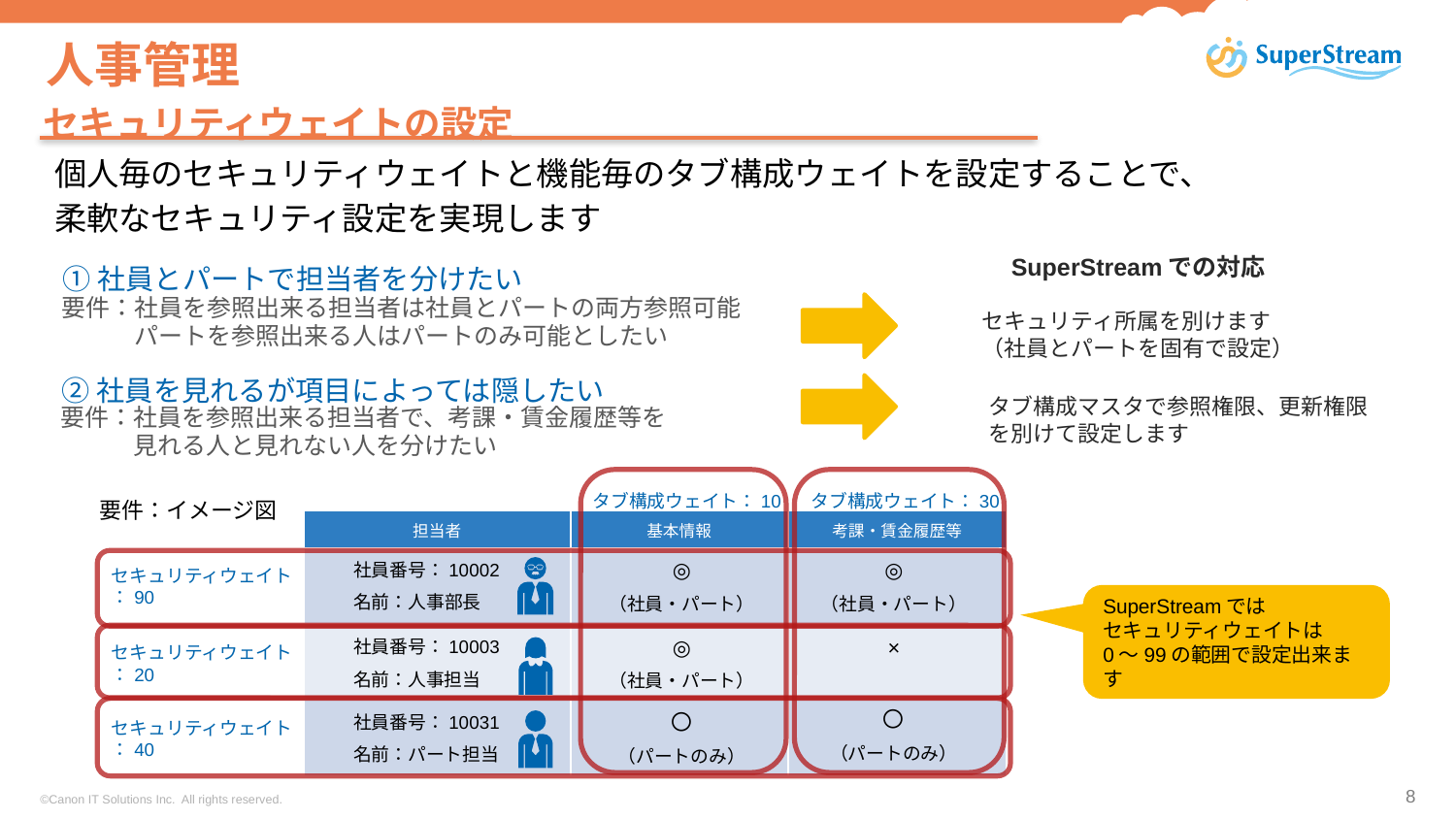

# 人事管理
セキュリティウェイトの設定

個人毎のセキュリティウェイトと機能毎のタブ構成ウェイトを設定することで、
柔軟なセキュリティ設定を実現します

SuperStreamでの対応
①社員とパートで担当者を分けたい

要件：社員を参照出来る担当者は社員とパートの両方参照可能
　　　パートを参照出来る人はパートのみ可能としたい
セキュリティ所属を別けます
（社員とパートを固有で設定）
②社員を見れるが項目によっては隠したい

タブ構成マスタで参照権限、更新権限
を別けて設定します
要件：社員を参照出来る担当者で、考課・賃金履歴等を
　　　見れる人と見れない人を分けたい

タブ構成ウェイト：30
タブ構成ウェイト：10
要件：イメージ図

セキュリティウェイト
：90

セキュリティウェイト
：20

セキュリティウェイト
：40
| 担当者 | 基本情報 | 考課・賃金履歴等 |
| --- | --- | --- |
|  |  |  |
|  |  |  |
|  |  |  |
社員番号：10002

名前：人事部長

◎

（社員・パート）

◎

（社員・パート）

社員番号：10003

名前：人事担当
◎

（社員・パート）
×

〇

（パートのみ）
社員番号：10031

名前：パート担当

〇

（パートのみ）
SuperStreamでは
セキュリティウェイトは
0～99の範囲で設定出来ます
©Canon IT Solutions Inc.  All rights reserved.
8